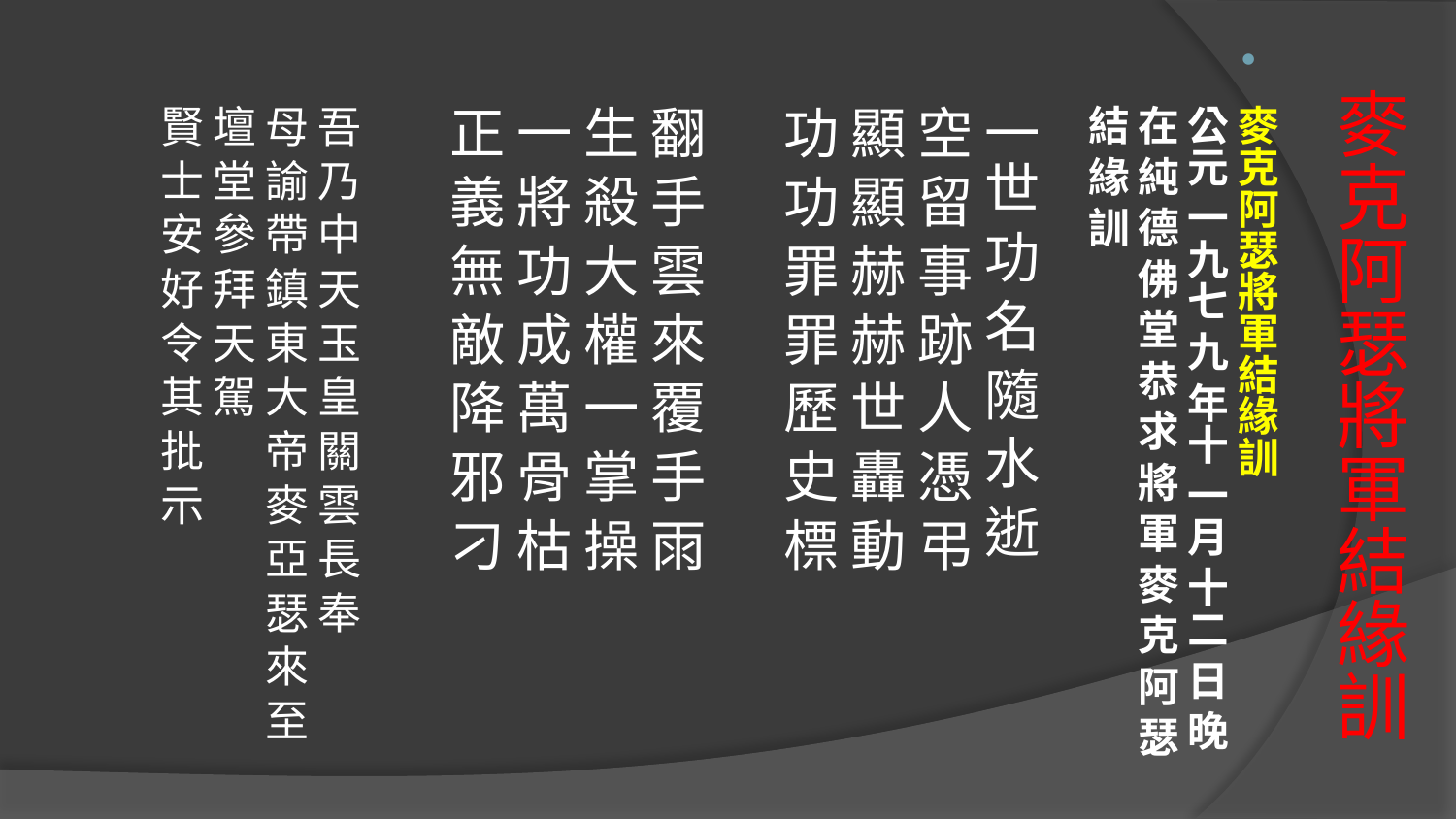

麥克阿瑟將軍結緣訓 
公元 一九七 九 年十 一月 十二 日 晚 在 純 德 佛 堂 恭 求 將 軍 麥 克 阿 瑟 結 緣 訓
一世 功 名 隨 水 逝
空 留 事 跡 人 憑 弔
顯 顯 赫 赫 世 轟 動 
功 功 罪 罪 歷 史 標
翻 手 雲 來 覆 手 雨
生 殺 大 權 一 掌 操
一 將 功 成 萬 骨 枯
正 義 無 敵 降 邪 刁
吾 乃 中 天 玉 皇 關 雲 長 奉
母 諭 帶 鎮 東 大 帝 麥 亞 瑟 來 至 壇 堂 參 拜 天 駕
賢 士 安 好 令 其 批 示
# 麥克阿瑟將軍結緣訓